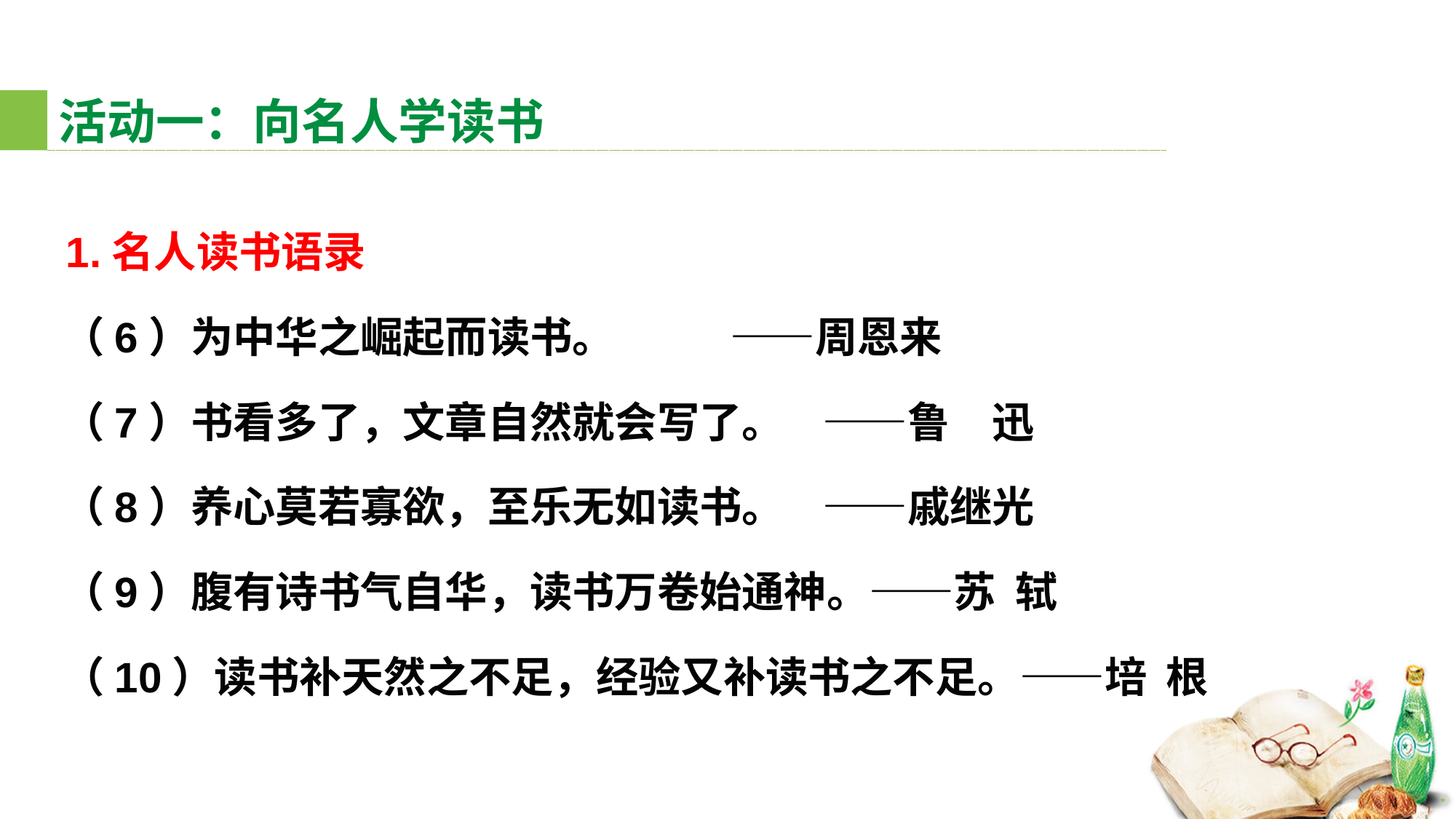

# 活动一：向名人学读书
  1.名人读书语录
 （6）为中华之崛起而读书。            ——周恩来
 （7）书看多了，文章自然就会写了。    ——鲁　迅
 （8）养心莫若寡欲，至乐无如读书。    ——戚继光
 （9）腹有诗书气自华，读书万卷始通神。——苏  轼
 （10）读书补天然之不足，经验又补读书之不足。——培  根